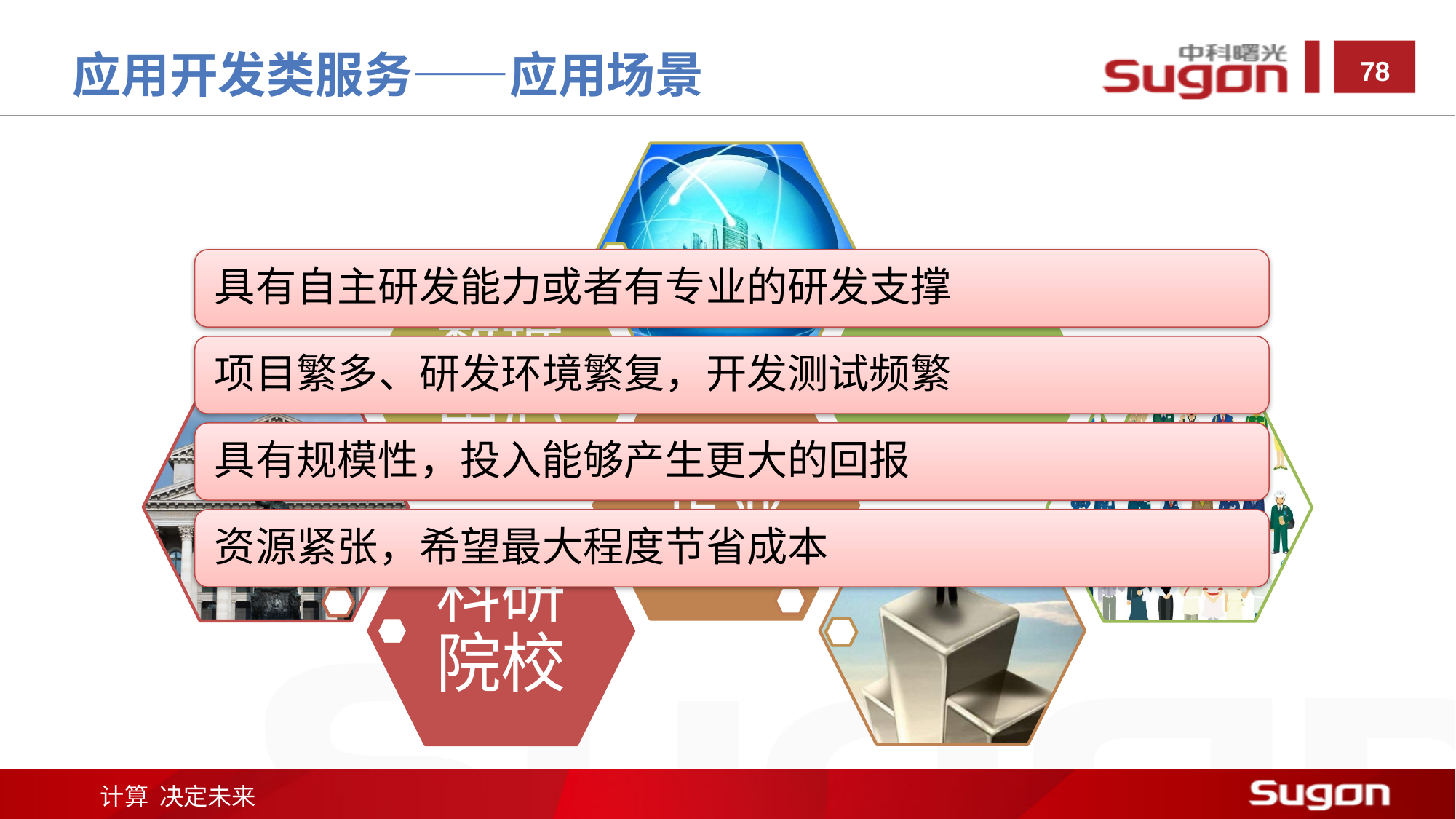

应用开发类服务——应用场景
科研院校
企业
数据中心
行业
具有自主研发能力或者有专业的研发支撑
项目繁多、研发环境繁复，开发测试频繁
具有规模性，投入能够产生更大的回报
资源紧张，希望最大程度节省成本